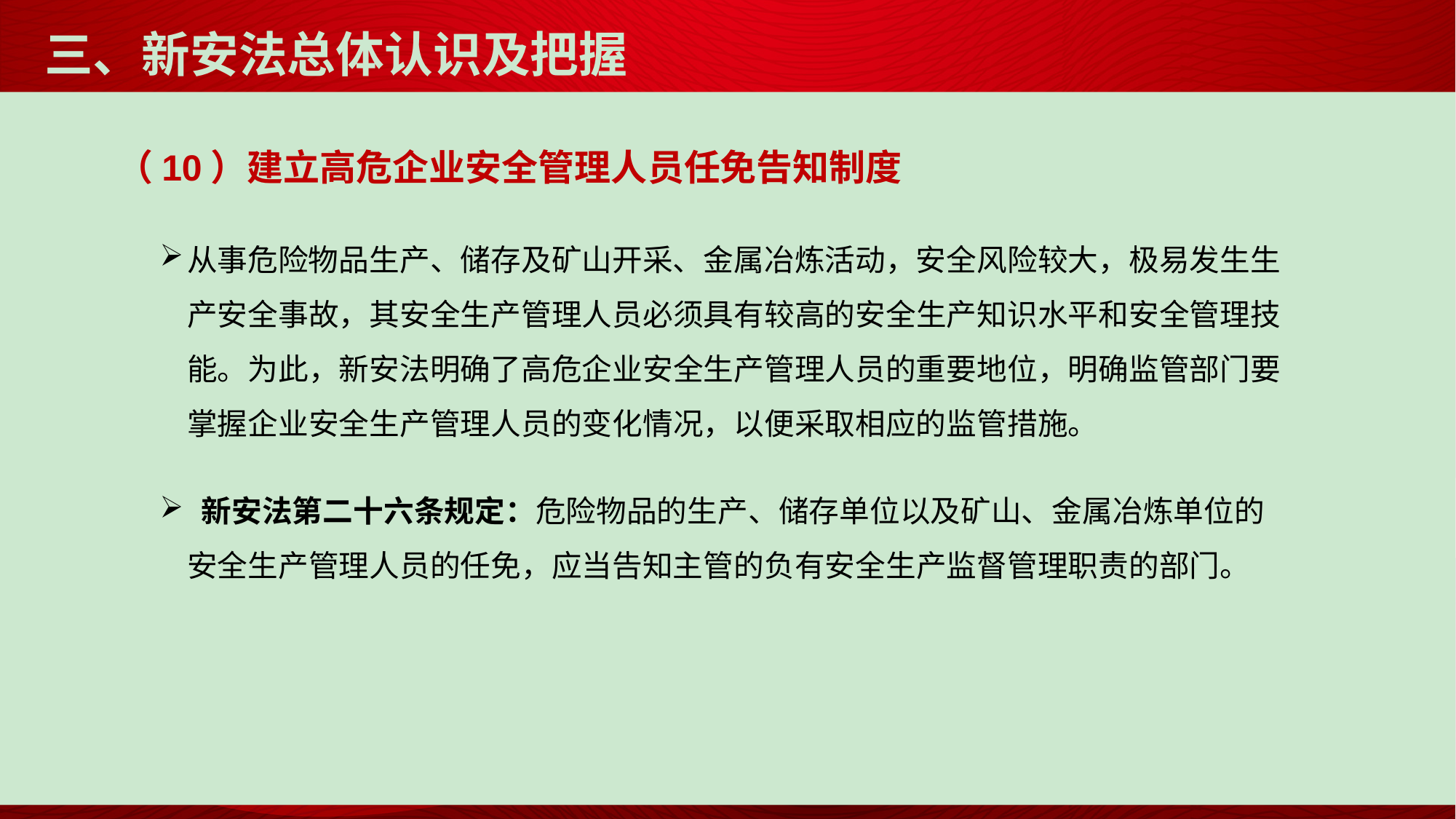

# 三、新安法总体认识及把握
（10）建立高危企业安全管理人员任免告知制度
从事危险物品生产、储存及矿山开采、金属冶炼活动，安全风险较大，极易发生生产安全事故，其安全生产管理人员必须具有较高的安全生产知识水平和安全管理技能。为此，新安法明确了高危企业安全生产管理人员的重要地位，明确监管部门要掌握企业安全生产管理人员的变化情况，以便采取相应的监管措施。
 新安法第二十六条规定：危险物品的生产、储存单位以及矿山、金属冶炼单位的安全生产管理人员的任免，应当告知主管的负有安全生产监督管理职责的部门。